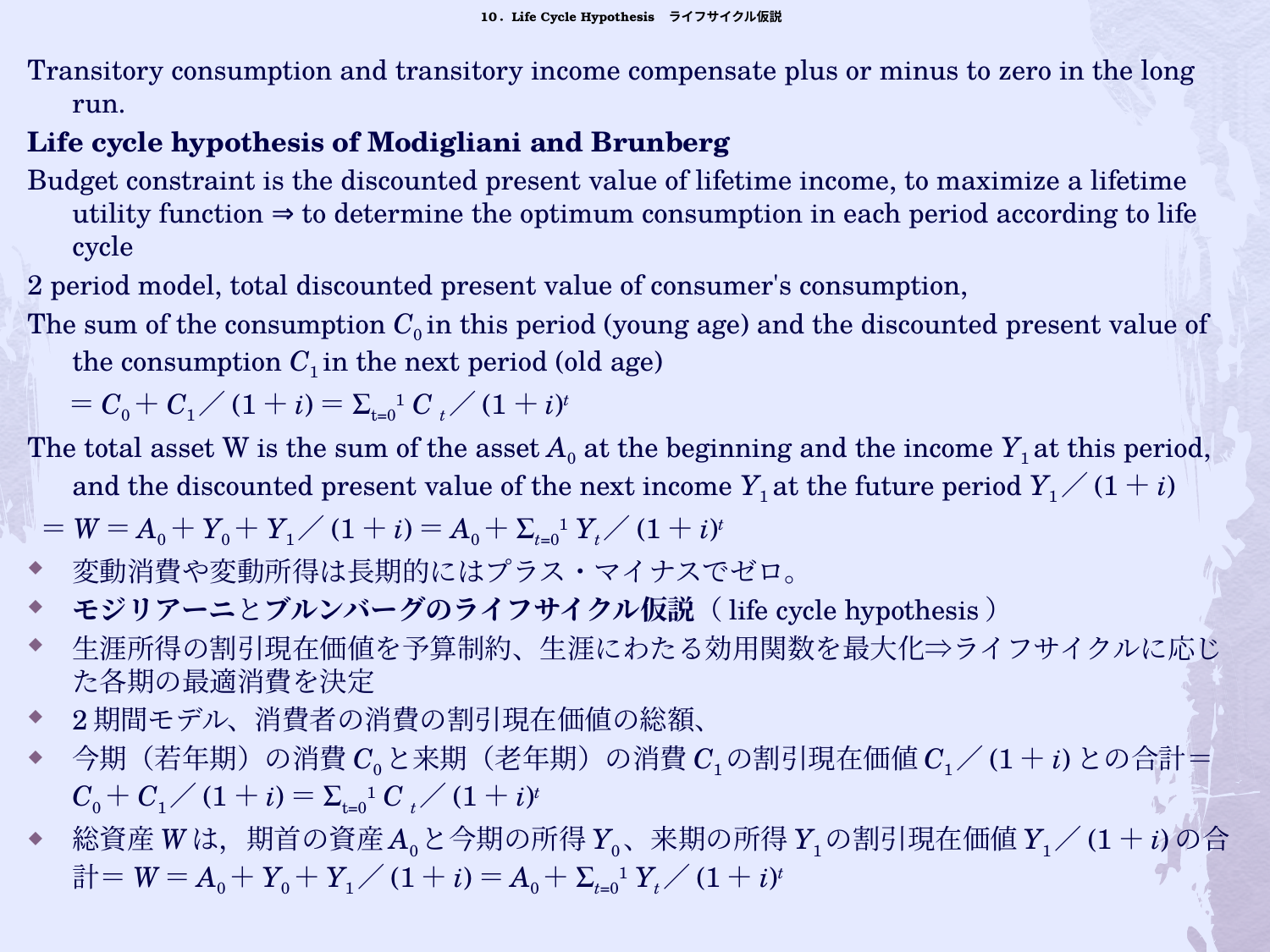

# 10．Life Cycle Hypothesis   ライフサイクル仮説
Transitory consumption and transitory income compensate plus or minus to zero in the long run.
Life cycle hypothesis of Modigliani and Brunberg
Budget constraint is the discounted present value of lifetime income, to maximize a lifetime utility function ⇒ to determine the optimum consumption in each period according to life cycle
2 period model, total discounted present value of consumer's consumption,
The sum of the consumption C0 in this period (young age) and the discounted present value of the consumption C1 in the next period (old age)
     ＝C0＋C1／(1＋i)＝Σt=01 C t／(1＋i)t
The total asset W is the sum of the asset A0 at the beginning and the income Y1 at this period, and the discounted present value of the next income Y1 at the future period Y1／(1＋i)
 ＝W＝A0＋Y0＋Y1／(1＋i)＝A0＋Σt=01 Yt／(1＋i)t
変動消費や変動所得は長期的にはプラス・マイナスでゼロ。
モジリアーニとブルンバーグのライフサイクル仮説（life cycle hypothesis）
生涯所得の割引現在価値を予算制約、生涯にわたる効用関数を最大化⇒ライフサイクルに応じた各期の最適消費を決定
2期間モデル、消費者の消費の割引現在価値の総額、
今期（若年期）の消費C0と来期（老年期）の消費C1の割引現在価値C1／(1＋i)との合計＝C0＋C1／(1＋i)＝Σt=01 C t／(1＋i)t
総資産Wは，期首の資産A0と今期の所得Y0、来期の所得Y1の割引現在価値Y1／(1＋i)の合計＝W＝A0＋Y0＋Y1／(1＋i)＝A0＋Σt=01 Yt／(1＋i)t